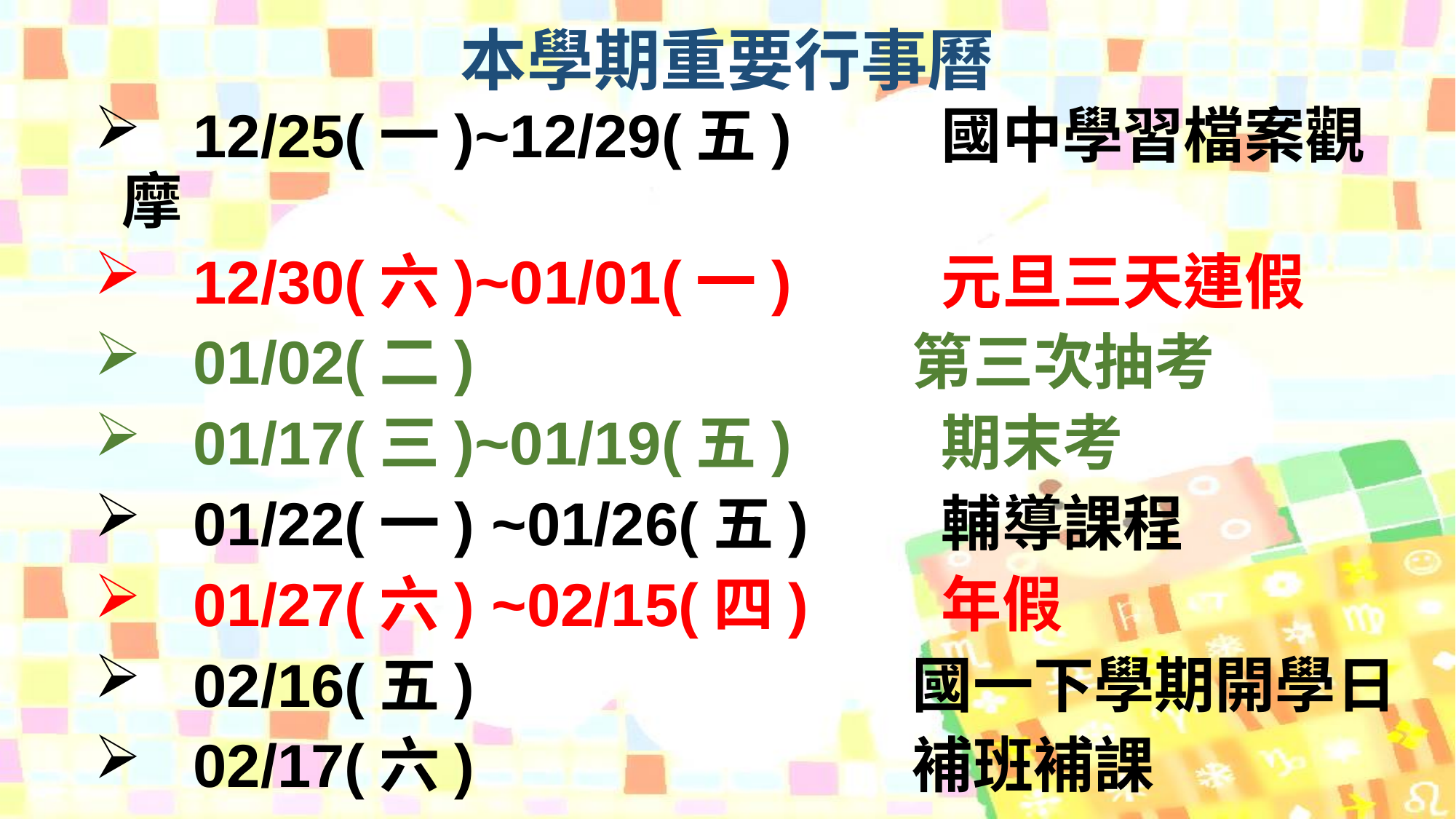

# 本學期重要行事曆
   12/25(一)~12/29(五)        國中學習檔案觀摩
   12/30(六)~01/01(一)        元旦三天連假
   01/02(二)                         第三次抽考
   01/17(三)~01/19(五)        期末考
   01/22(一) ~01/26(五)       輔導課程
   01/27(六) ~02/15(四)       年假
   02/16(五)                         國一下學期開學日
   02/17(六)                         補班補課